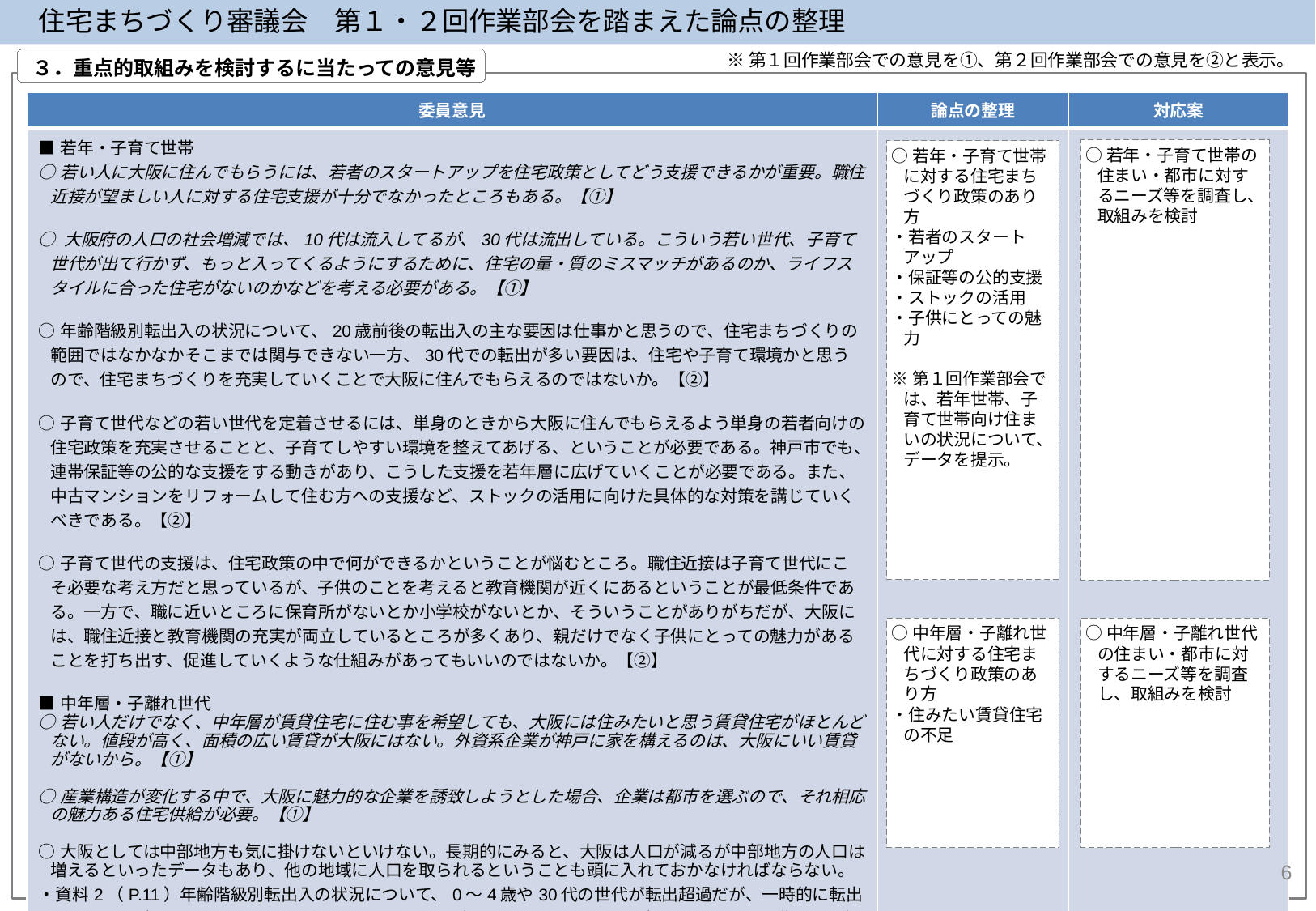

住宅まちづくり審議会　第１・２回作業部会を踏まえた論点の整理
 ３．重点的取組みを検討するに当たっての意見等
※第１回作業部会での意見を①、第２回作業部会での意見を②と表示。

| 委員意見 | 論点の整理 | 対応案 |
| --- | --- | --- |
| ■若年・子育て世帯 ○若い人に大阪に住んでもらうには、若者のスタートアップを住宅政策としてどう支援できるかが重要。職住近接が望ましい人に対する住宅支援が十分でなかったところもある。【①】 ○ 大阪府の人口の社会増減では、10代は流入してるが、30代は流出している。こういう若い世代、子育て世代が出て行かず、もっと入ってくるようにするために、住宅の量・質のミスマッチがあるのか、ライフスタイルに合った住宅がないのかなどを考える必要がある。【①】 ○年齢階級別転出入の状況について、20歳前後の転出入の主な要因は仕事かと思うので、住宅まちづくりの範囲ではなかなかそこまでは関与できない一方、30代での転出が多い要因は、住宅や子育て環境かと思うので、住宅まちづくりを充実していくことで大阪に住んでもらえるのではないか。【②】 ○子育て世代などの若い世代を定着させるには、単身のときから大阪に住んでもらえるよう単身の若者向けの住宅政策を充実させることと、子育てしやすい環境を整えてあげる、ということが必要である。神戸市でも、連帯保証等の公的な支援をする動きがあり、こうした支援を若年層に広げていくことが必要である。また、中古マンションをリフォームして住む方への支援など、ストックの活用に向けた具体的な対策を講じていくべきである。【②】 ○子育て世代の支援は、住宅政策の中で何ができるかということが悩むところ。職住近接は子育て世代にこそ必要な考え方だと思っているが、子供のことを考えると教育機関が近くにあるということが最低条件である。一方で、職に近いところに保育所がないとか小学校がないとか、そういうことがありがちだが、大阪には、職住近接と教育機関の充実が両立しているところが多くあり、親だけでなく子供にとっての魅力があることを打ち出す、促進していくような仕組みがあってもいいのではないか。【②】 ■中年層・子離れ世代 ○若い人だけでなく、中年層が賃貸住宅に住む事を希望しても、大阪には住みたいと思う賃貸住宅がほとんどない。値段が高く、面積の広い賃貸が大阪にはない。外資系企業が神戸に家を構えるのは、大阪にいい賃貸がないから。【①】 ○産業構造が変化する中で、大阪に魅力的な企業を誘致しようとした場合、企業は都市を選ぶので、それ相応の魅力ある住宅供給が必要。【①】 ○大阪としては中部地方も気に掛けないといけない。長期的にみると、大阪は人口が減るが中部地方の人口は増えるといったデータもあり、他の地域に人口を取られるということも頭に入れておかなければならない。 ・資料2（P.11）年齢階級別転出入の状況について、0～4歳や30代の世代が転出超過だが、一時的に転出してもそれが戻ってくるのであれば問題はない。それが戻ってきていないことが問題であり、40代や50代等の儲け頭の世代など、少しずつでも転出者が戻ってくるようなことが考えられればいいかと思う。【②】 |  | ・ |
○若年・子育て世帯の住まい・都市に対するニーズ等を調査し、取組みを検討
○若年・子育て世帯に対する住宅まちづくり政策のあり方
・若者のスタートアップ
・保証等の公的支援
・ストックの活用
・子供にとっての魅力

※第１回作業部会では、若年世帯、子育て世帯向け住まいの状況について、データを提示。

○中年層・子離れ世代に対する住宅まちづくり政策のあり方
・住みたい賃貸住宅の不足
○中年層・子離れ世代の住まい・都市に対するニーズ等を調査し、取組みを検討
6